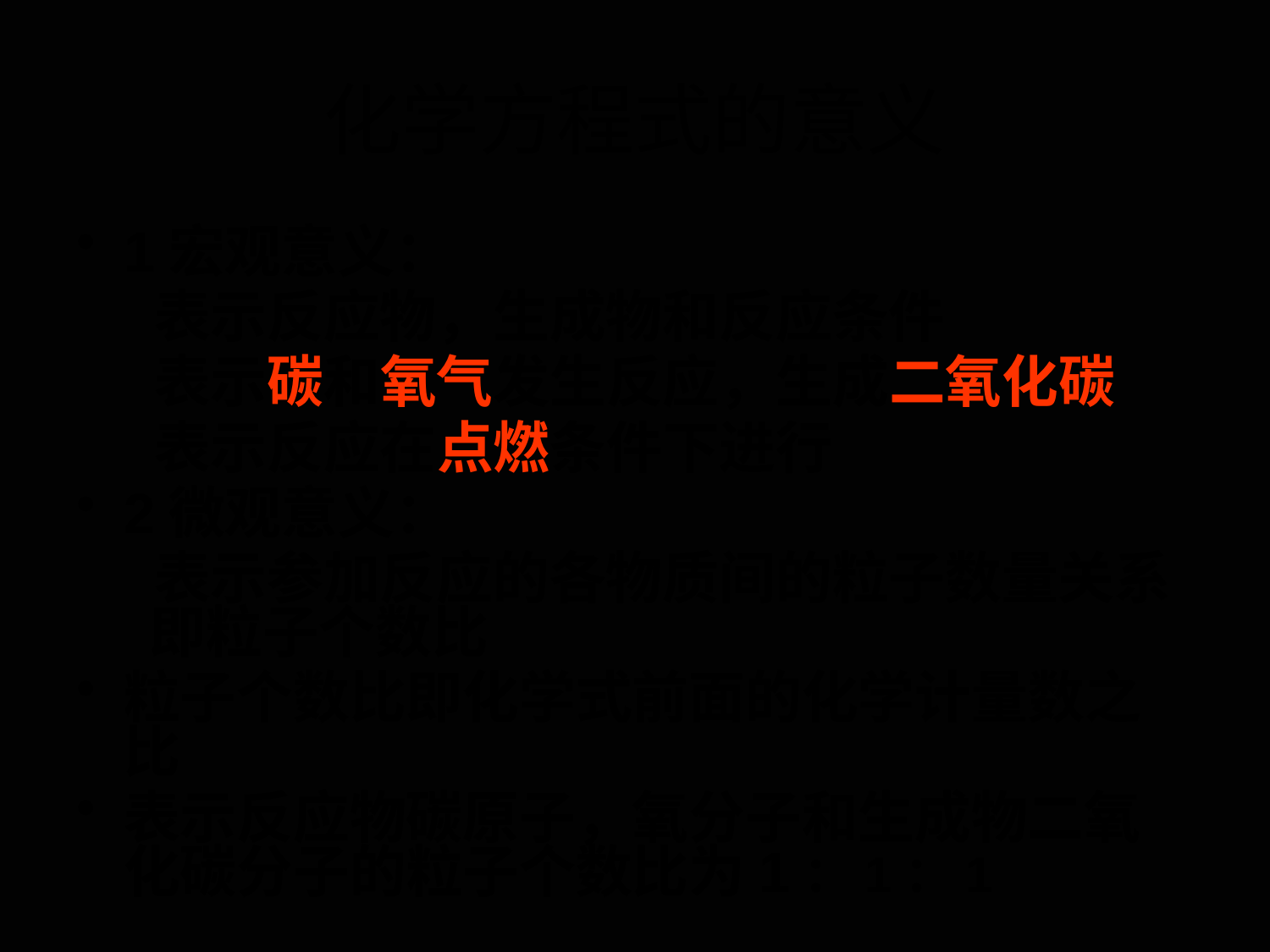

# 化学方程式的意义
1宏观意义：
     表示反应物，生成物和反应条件
     表示碳和氧气发生反应，生成二氧化碳
     表示反应在点燃条件下进行
2微观意义：
     表示参加反应的各物质间的粒子数量关系    即粒子个数比
粒子个数比即化学式前面的化学计量数之比
表示反应物碳原子，氧分子和生成物二氧化碳分子的粒子个数比为1：1：1